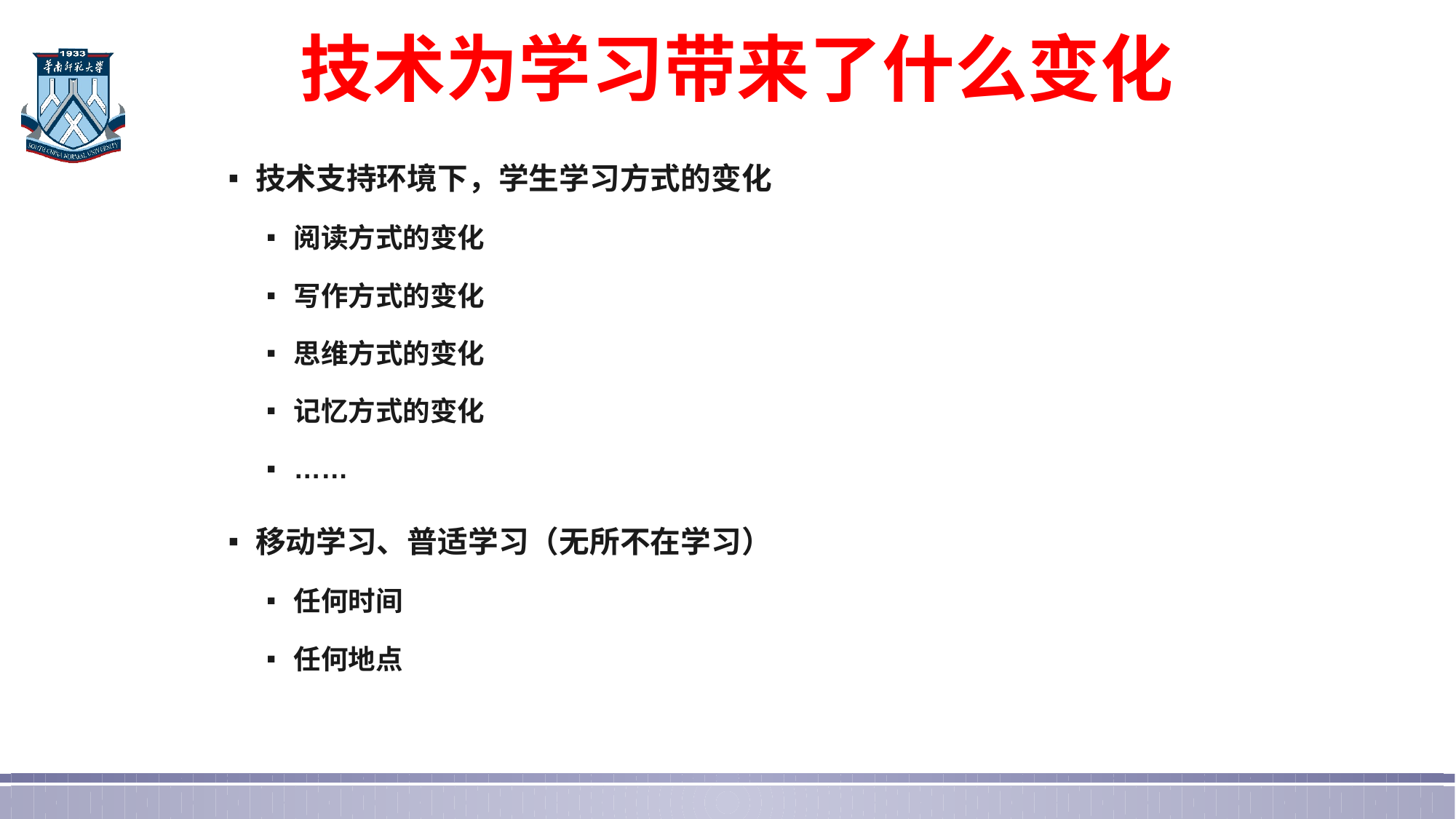

# 技术为学习带来了什么变化
技术支持环境下，学生学习方式的变化
阅读方式的变化
写作方式的变化
思维方式的变化
记忆方式的变化
……
移动学习、普适学习（无所不在学习）
任何时间
任何地点